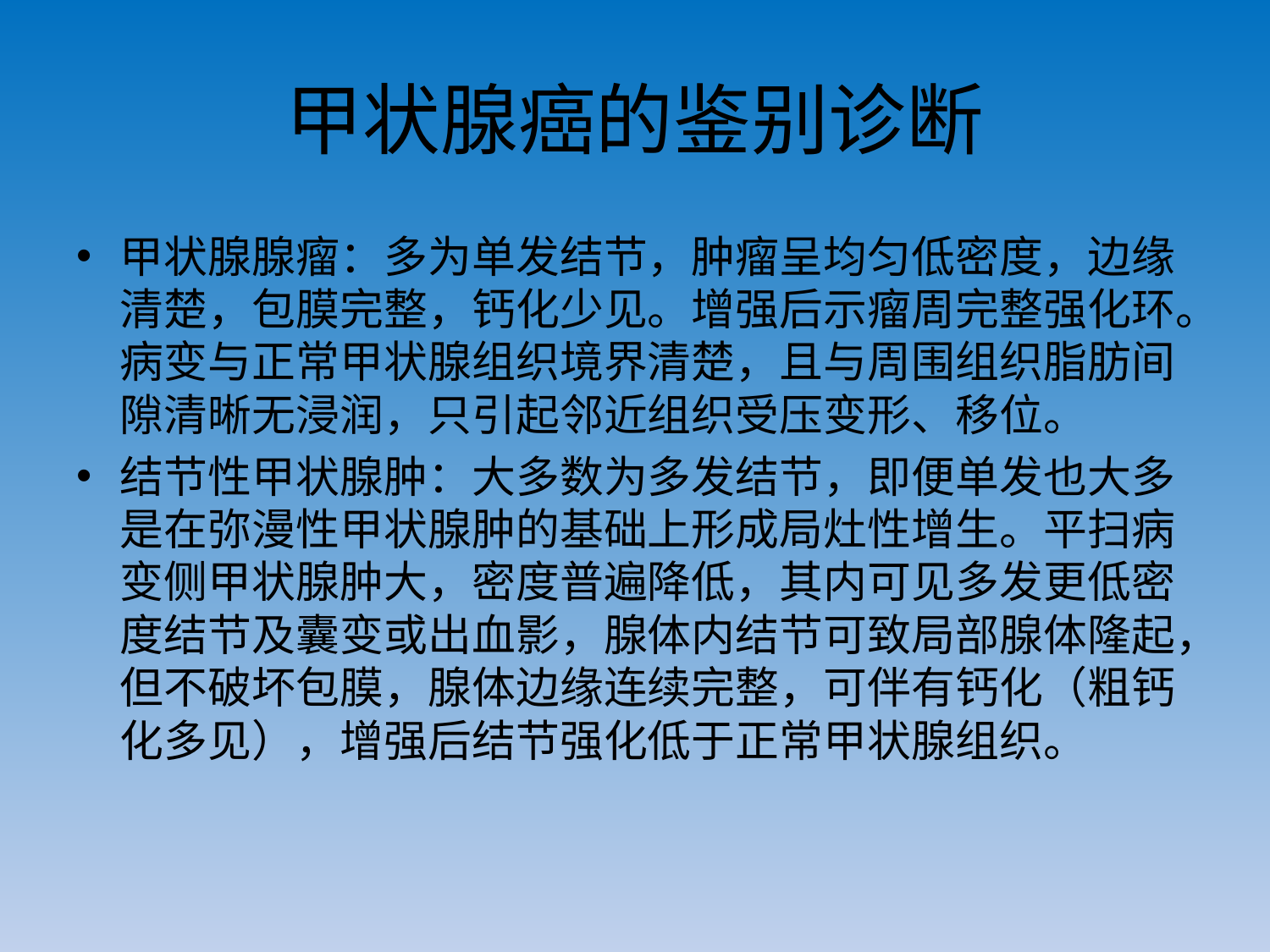

# 甲状腺癌的鉴别诊断
甲状腺腺瘤：多为单发结节，肿瘤呈均匀低密度，边缘清楚，包膜完整，钙化少见。增强后示瘤周完整强化环。病变与正常甲状腺组织境界清楚，且与周围组织脂肪间隙清晰无浸润，只引起邻近组织受压变形、移位。
结节性甲状腺肿：大多数为多发结节，即便单发也大多是在弥漫性甲状腺肿的基础上形成局灶性增生。平扫病变侧甲状腺肿大，密度普遍降低，其内可见多发更低密度结节及囊变或出血影，腺体内结节可致局部腺体隆起，但不破坏包膜，腺体边缘连续完整，可伴有钙化（粗钙化多见），增强后结节强化低于正常甲状腺组织。